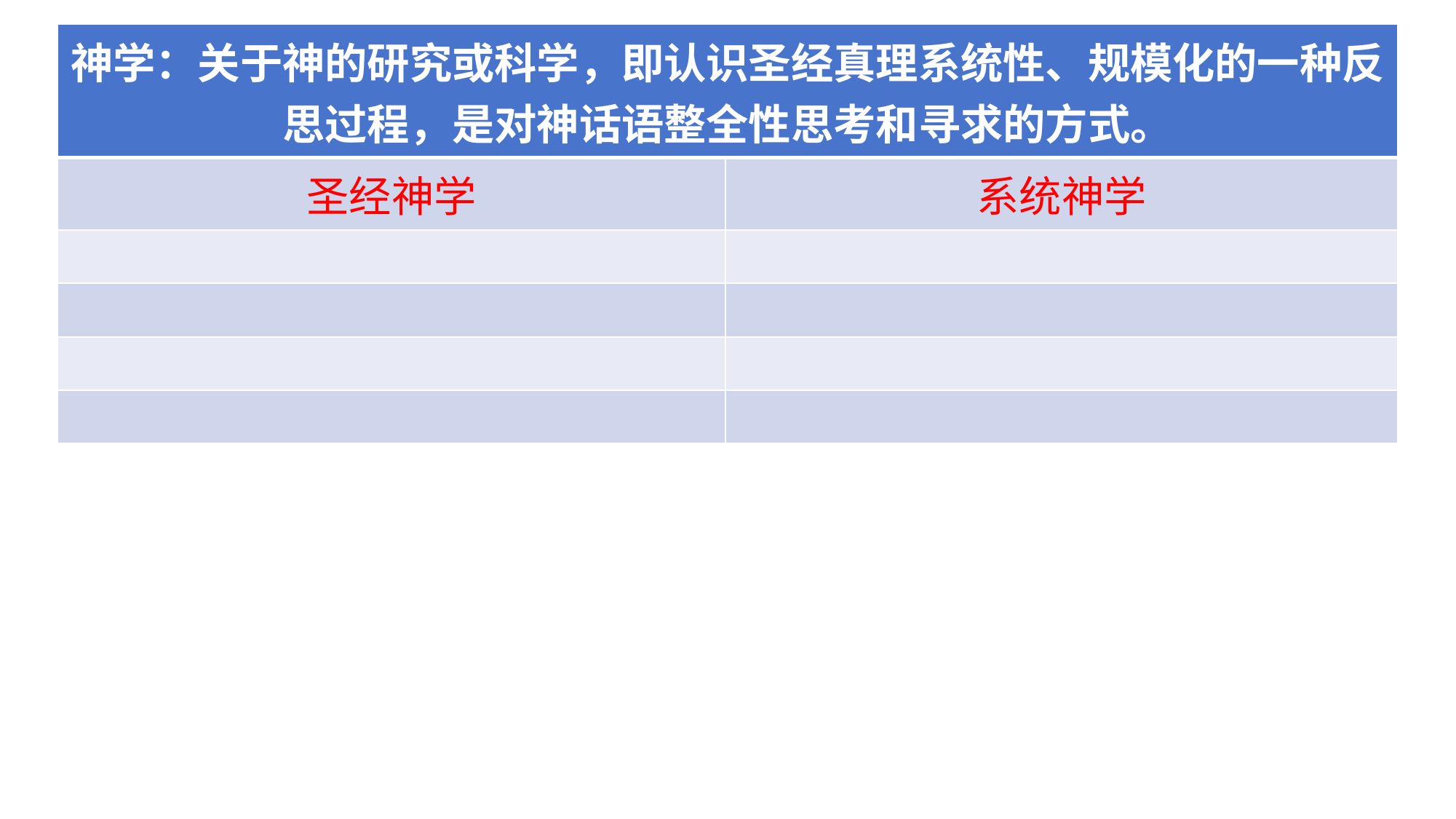

| 神学：关于神的研究或科学，即认识圣经真理系统性、规模化的一种反思过程，是对神话语整全性思考和寻求的方式。 |  |
| --- | --- |
| 圣经神学 | 系统神学 |
|  |  |
|  |  |
|  |  |
|  |  |